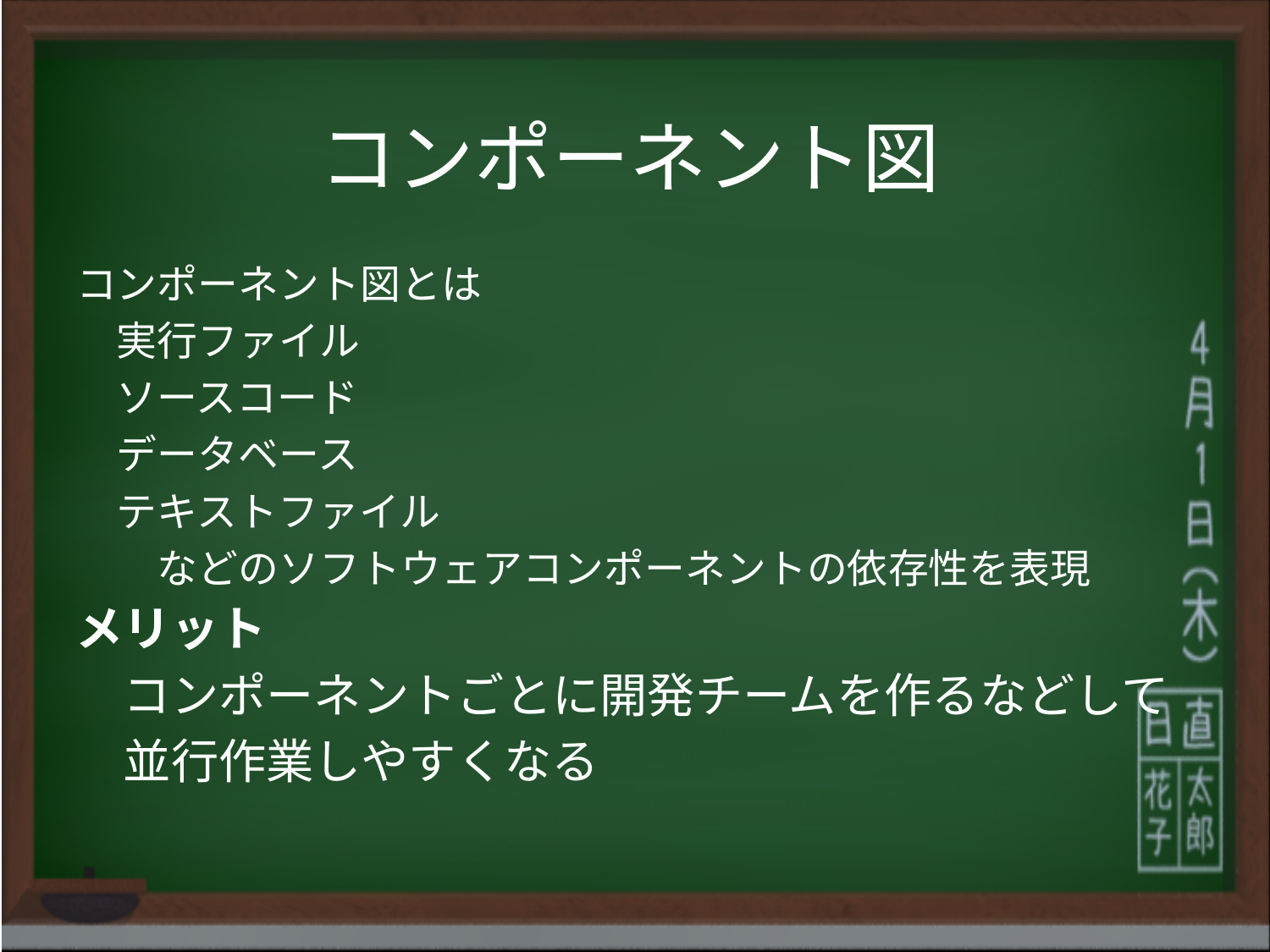

# コンポーネント図
コンポーネント図とは
　実行ファイル
　ソースコード
　データベース
　テキストファイル
　　などのソフトウェアコンポーネントの依存性を表現

メリット
　コンポーネントごとに開発チームを作るなどして
　並行作業しやすくなる